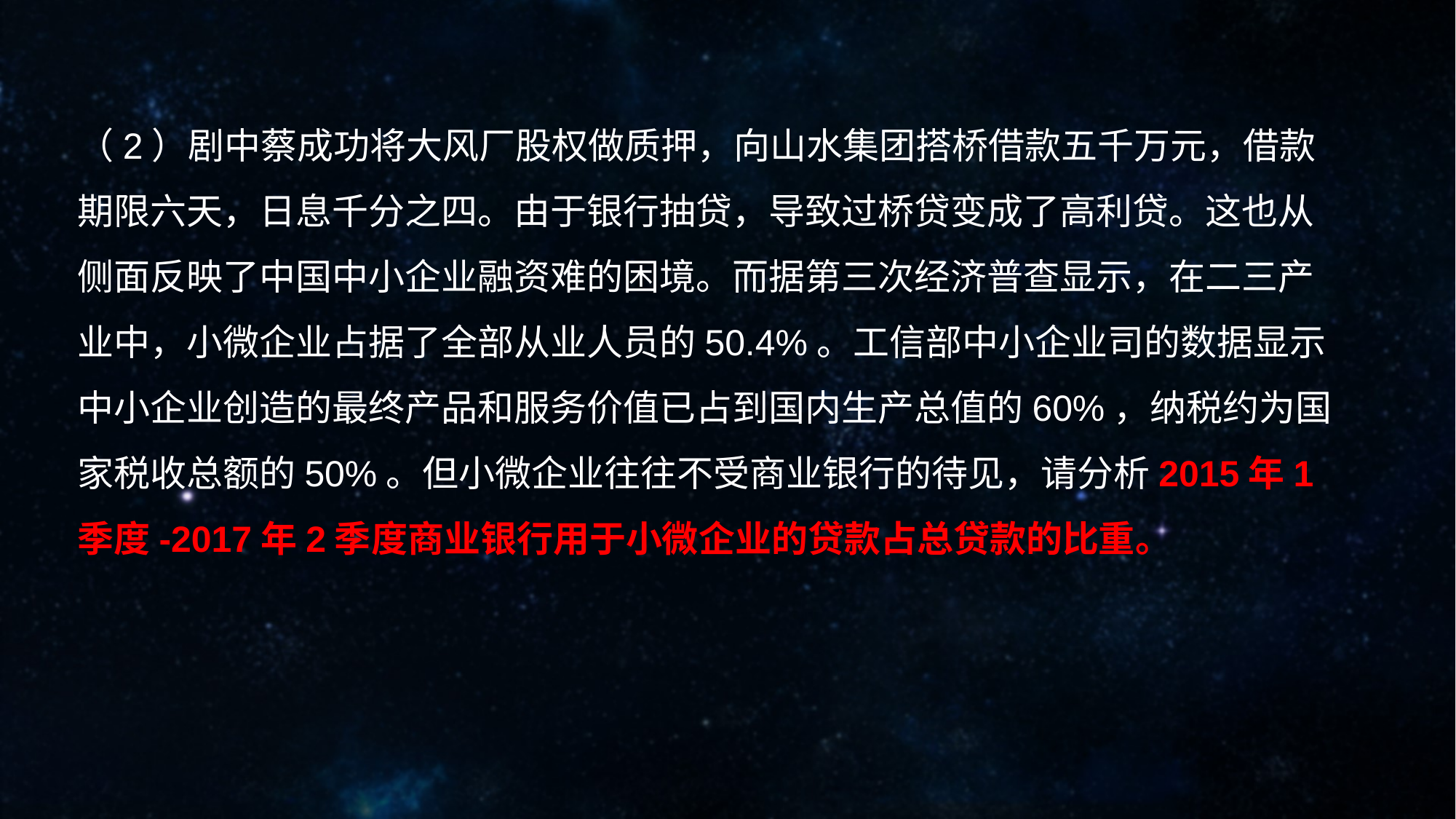

（2）剧中蔡成功将大风厂股权做质押，向山水集团搭桥借款五千万元，借款期限六天，日息千分之四。由于银行抽贷，导致过桥贷变成了高利贷。这也从侧面反映了中国中小企业融资难的困境。而据第三次经济普查显示，在二三产业中，小微企业占据了全部从业人员的50.4%。工信部中小企业司的数据显示中小企业创造的最终产品和服务价值已占到国内生产总值的60%，纳税约为国家税收总额的50%。但小微企业往往不受商业银行的待见，请分析2015年1季度-2017年2季度商业银行用于小微企业的贷款占总贷款的比重。